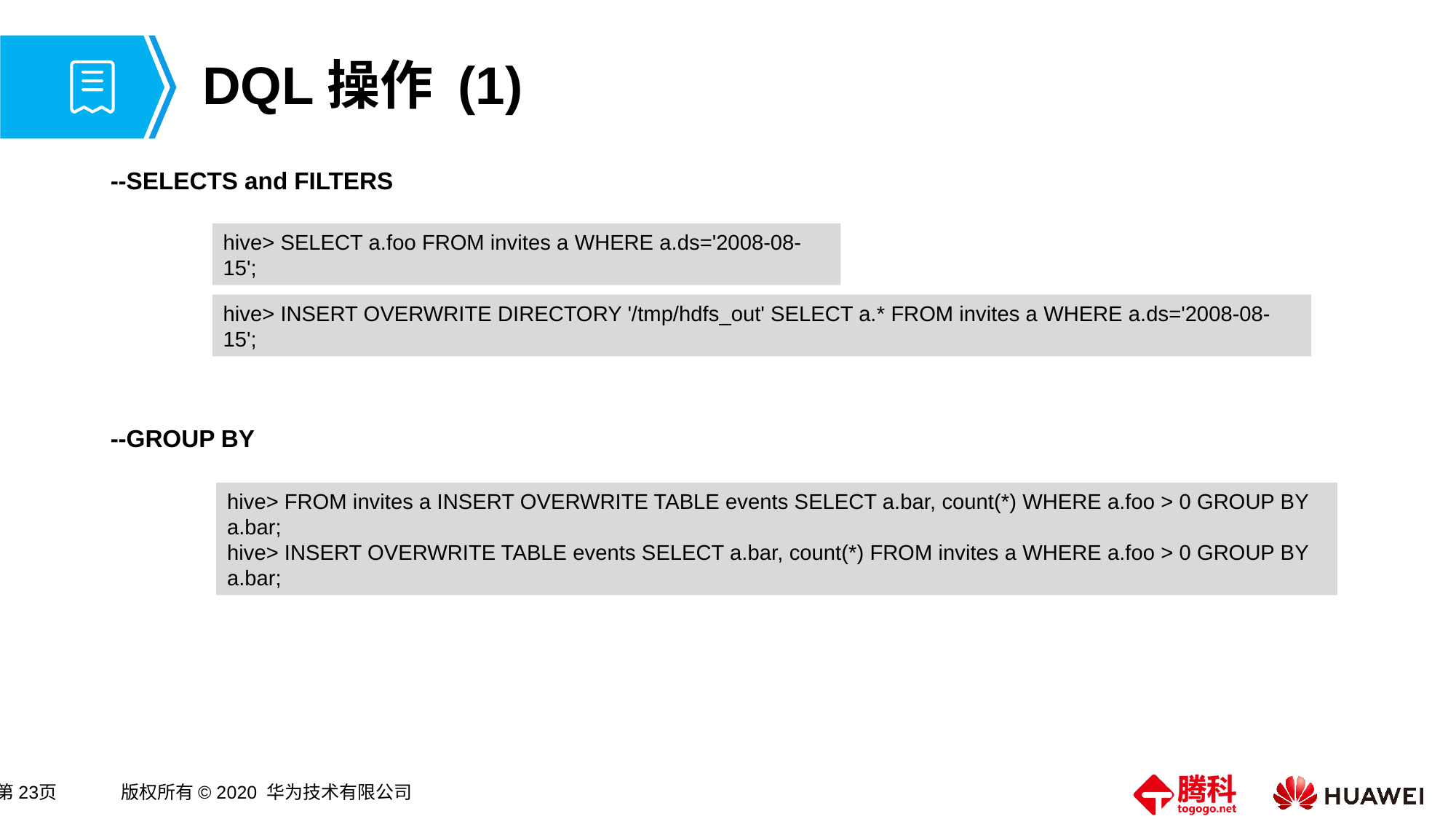

# DQL操作 (1)
--SELECTS and FILTERS

--GROUP BY

hive> SELECT a.foo FROM invites a WHERE a.ds='2008-08-15';
hive> INSERT OVERWRITE DIRECTORY '/tmp/hdfs_out' SELECT a.* FROM invites a WHERE a.ds='2008-08-15';
hive> FROM invites a INSERT OVERWRITE TABLE events SELECT a.bar, count(*) WHERE a.foo > 0 GROUP BY a.bar;
hive> INSERT OVERWRITE TABLE events SELECT a.bar, count(*) FROM invites a WHERE a.foo > 0 GROUP BY a.bar;